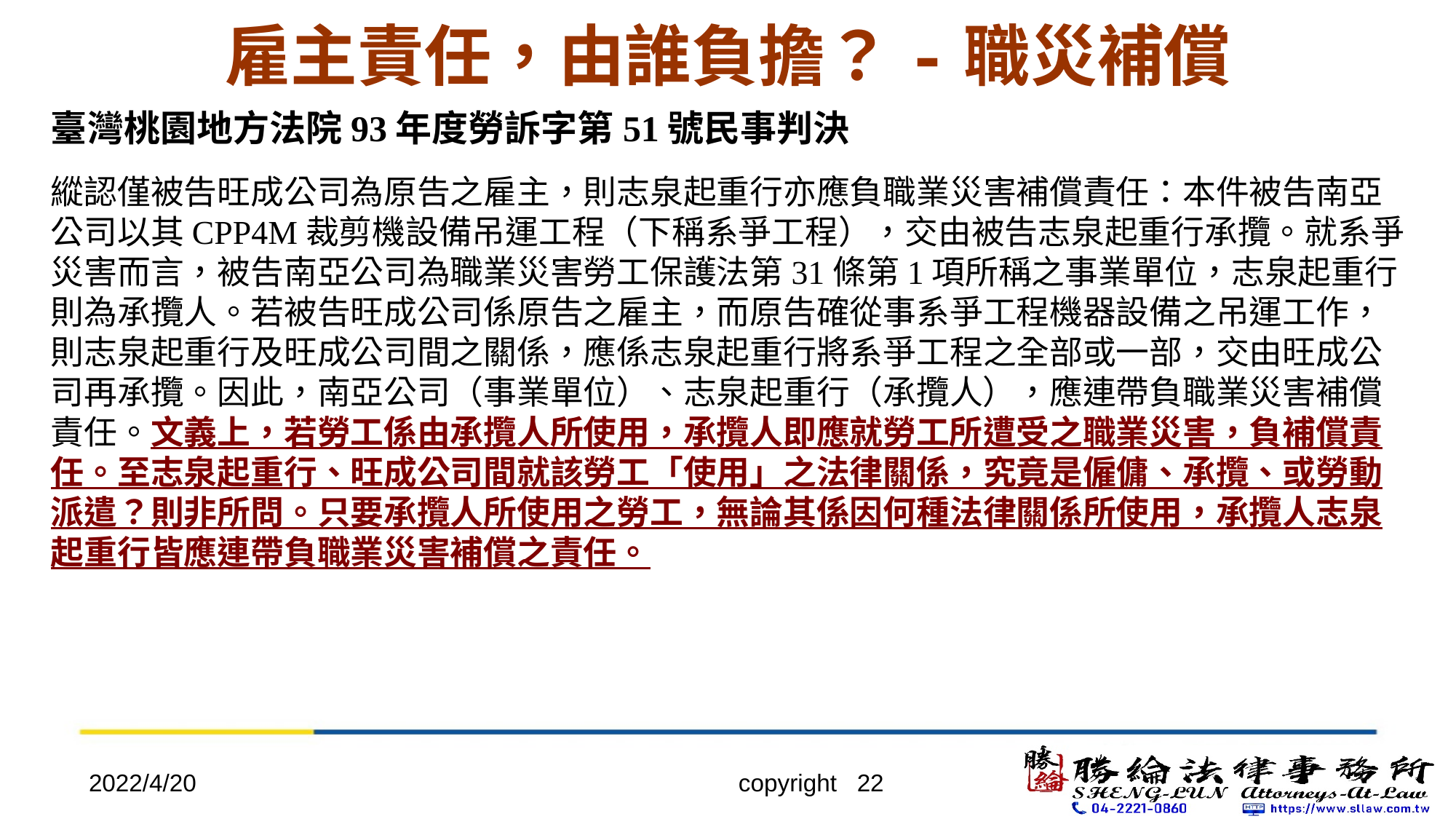

# 雇主責任，由誰負擔？-職災補償
臺灣桃園地方法院93年度勞訴字第51號民事判決

縱認僅被告旺成公司為原告之雇主，則志泉起重行亦應負職業災害補償責任：本件被告南亞公司以其CPP4M裁剪機設備吊運工程（下稱系爭工程），交由被告志泉起重行承攬。就系爭災害而言，被告南亞公司為職業災害勞工保護法第31條第1項所稱之事業單位，志泉起重行則為承攬人。若被告旺成公司係原告之雇主，而原告確從事系爭工程機器設備之吊運工作，則志泉起重行及旺成公司間之關係，應係志泉起重行將系爭工程之全部或一部，交由旺成公司再承攬。因此，南亞公司（事業單位）、志泉起重行（承攬人），應連帶負職業災害補償責任。文義上，若勞工係由承攬人所使用，承攬人即應就勞工所遭受之職業災害，負補償責任。至志泉起重行、旺成公司間就該勞工「使用」之法律關係，究竟是僱傭、承攬、或勞動派遣？則非所問。只要承攬人所使用之勞工，無論其係因何種法律關係所使用，承攬人志泉起重行皆應連帶負職業災害補償之責任。
2022/4/20
copyright   22